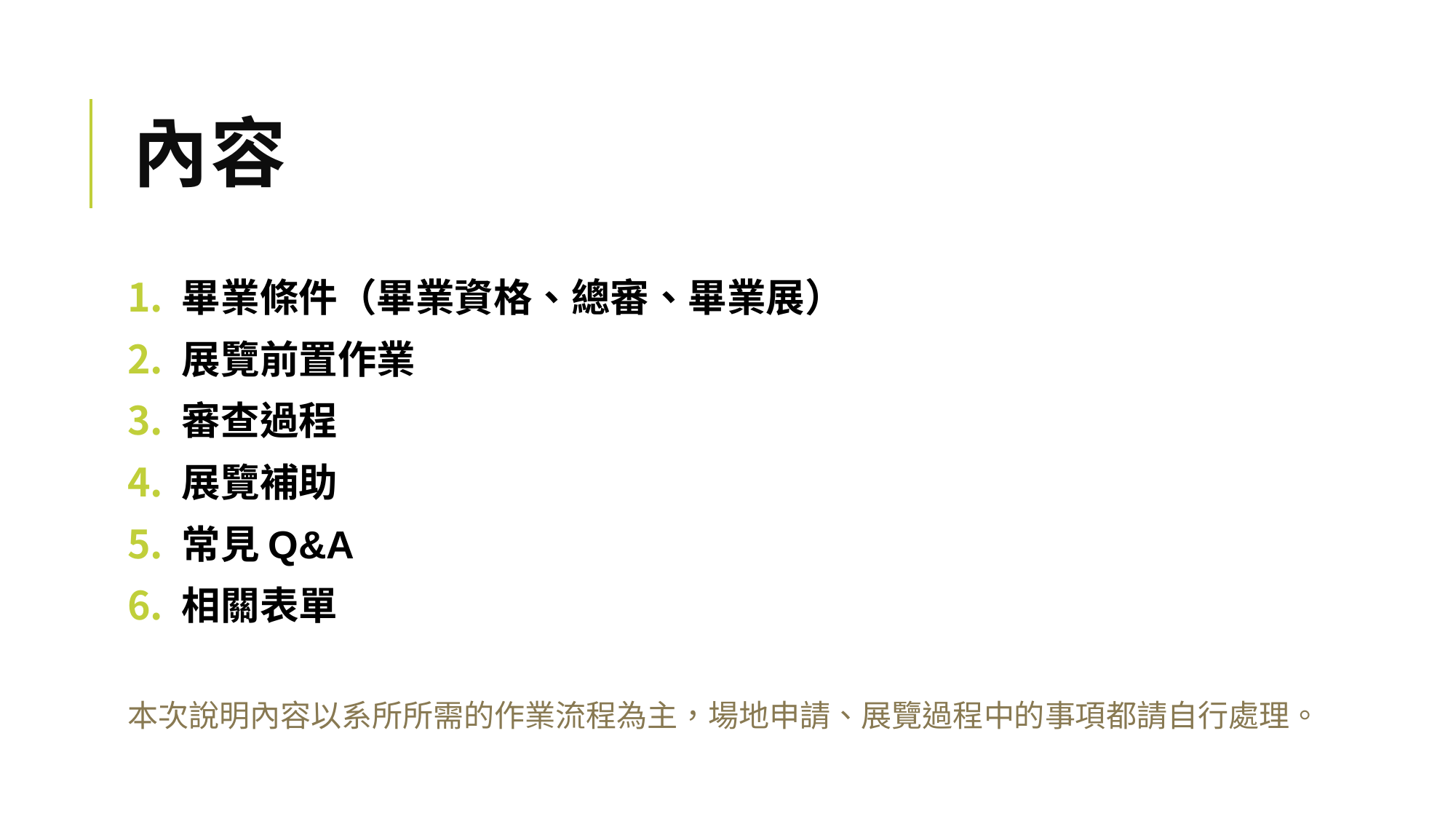

# 內容
畢業條件（畢業資格、總審、畢業展）
展覽前置作業
審查過程
展覽補助
常見Q&A
相關表單

本次說明內容以系所所需的作業流程為主，場地申請、展覽過程中的事項都請自行處理。